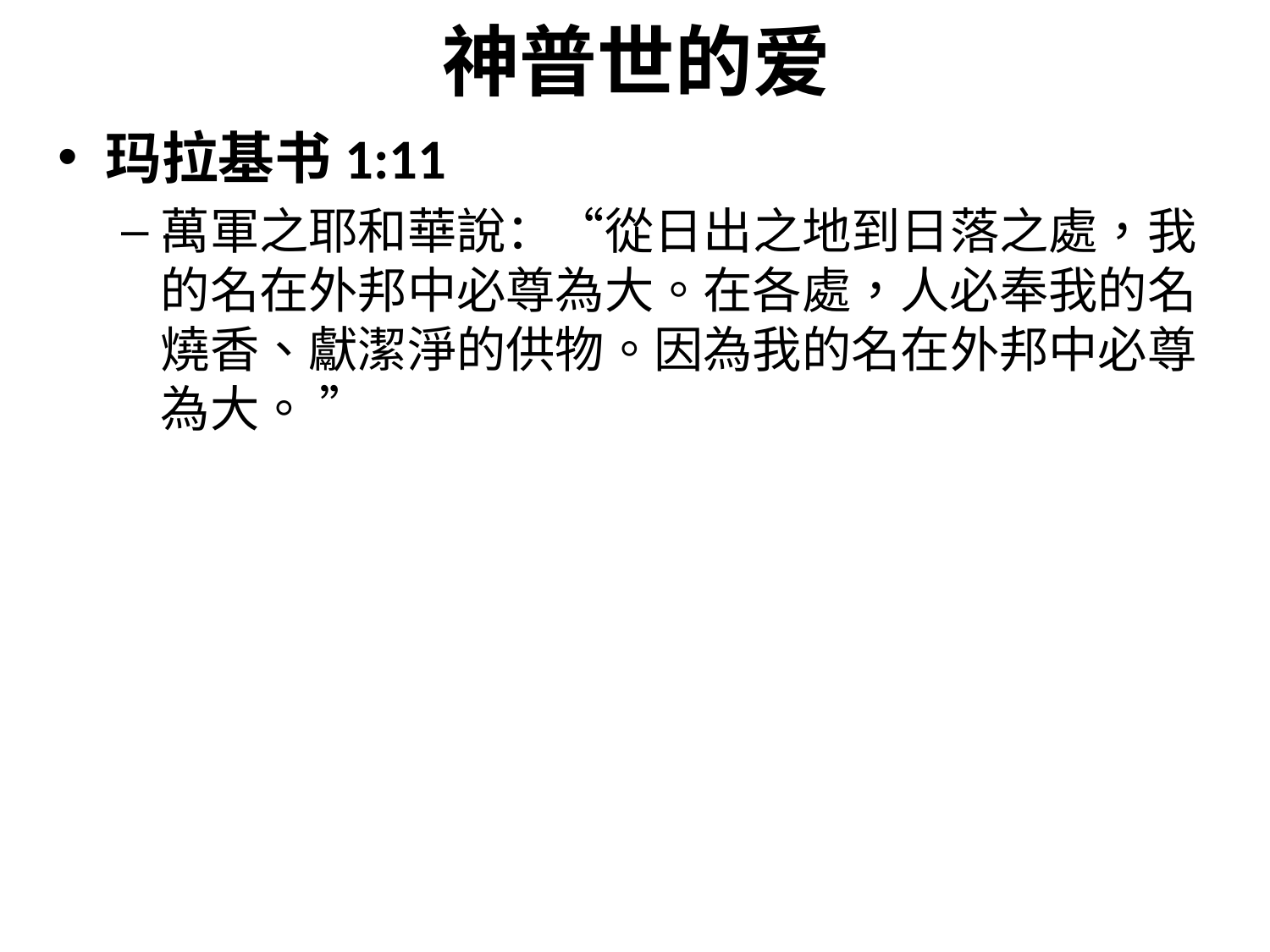

# 神普世的爱
玛拉基书1:11
萬軍之耶和華說：“從日出之地到日落之處，我的名在外邦中必尊為大。在各處，人必奉我的名燒香、獻潔淨的供物。因為我的名在外邦中必尊為大。 ”